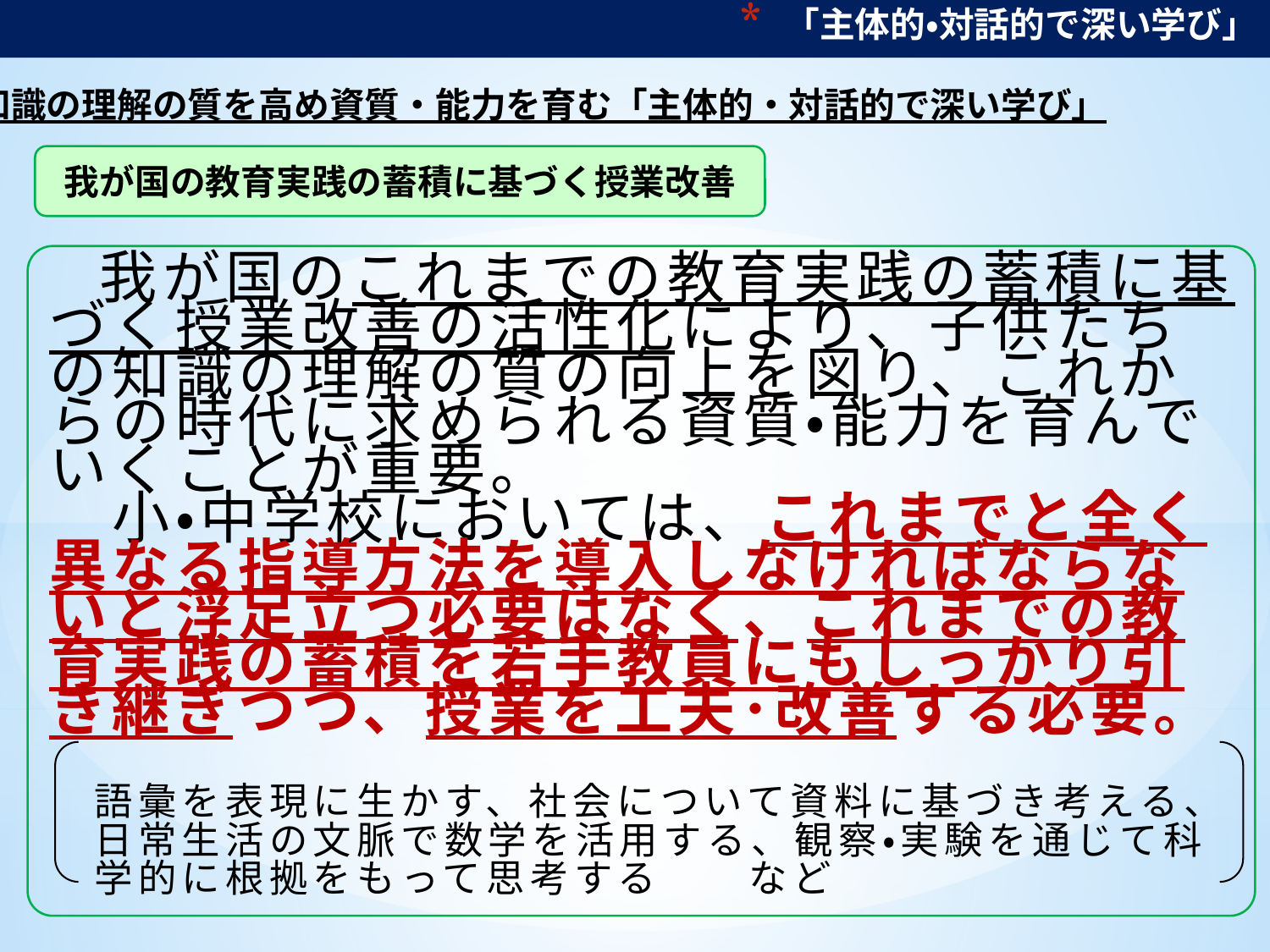

# 「主体的・対話的で深い学び」
知識の理解の質を高め資質・能力を育む「主体的・対話的で深い学び」
我が国の教育実践の蓄積に基づく授業改善
　我が国のこれまでの教育実践の蓄積に基づく授業改善の活性化により、子供たちの知識の理解の質の向上を図り、これからの時代に求められる資質・能力を育んでいくことが重要。
　小・中学校においては、これまでと全く異なる指導方法を導入しなければならないと浮足立つ必要はなく、これまでの教育実践の蓄積を若手教員にもしっかり引き継ぎつつ、授業を工夫･改善する必要。

語彙を表現に生かす、社会について資料に基づき考える、日常生活の文脈で数学を活用する、観察・実験を通じて科学的に根拠をもって思考する　　など